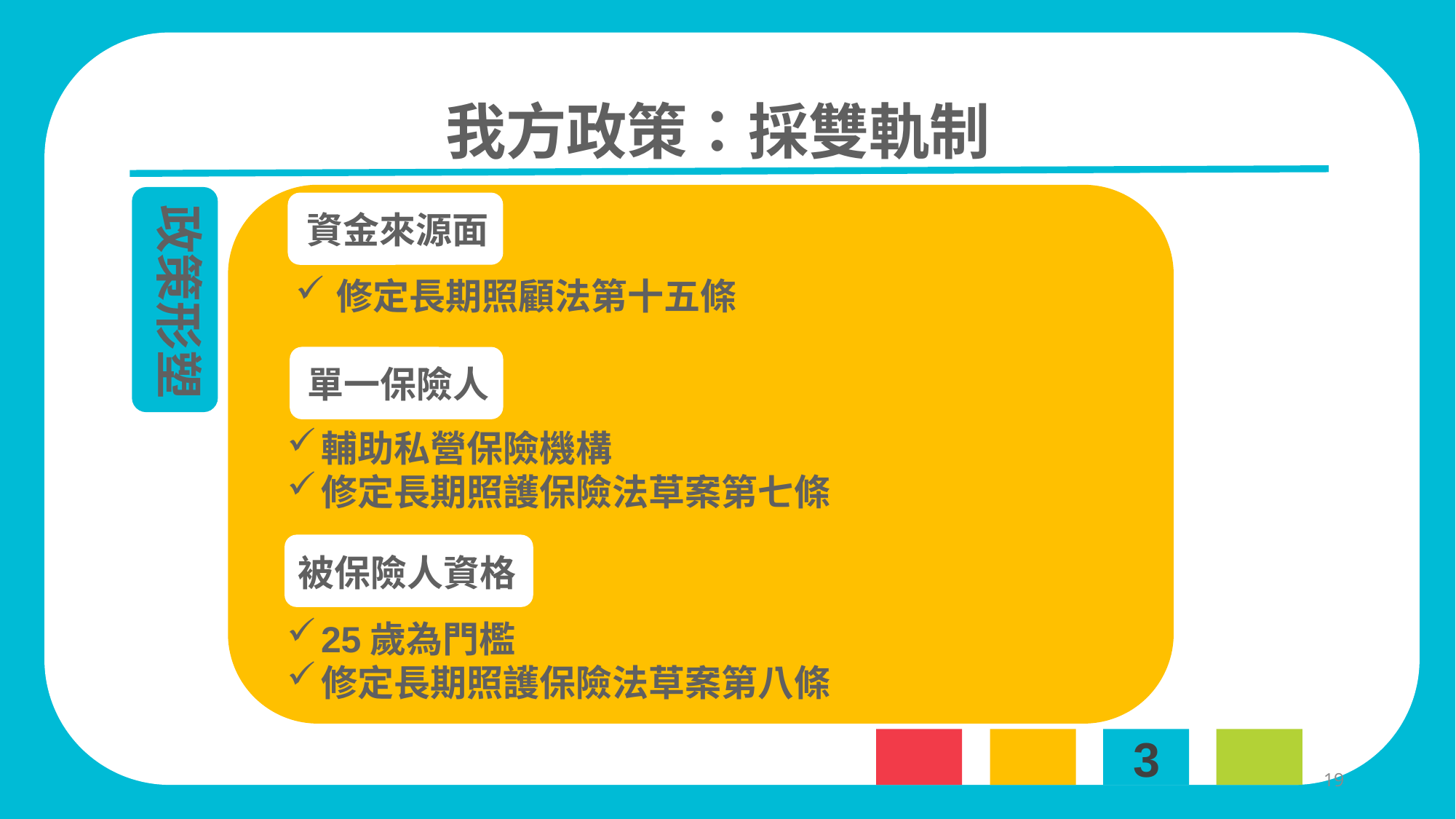

我方政策：採雙軌制

資金來源面
修定長期照顧法第十五條

單一保險人
輔助私營保險機構
修定長期照護保險法草案第七條

被保險人資格
25歲為門檻
修定長期照護保險法草案第八條

政策形塑

3

19